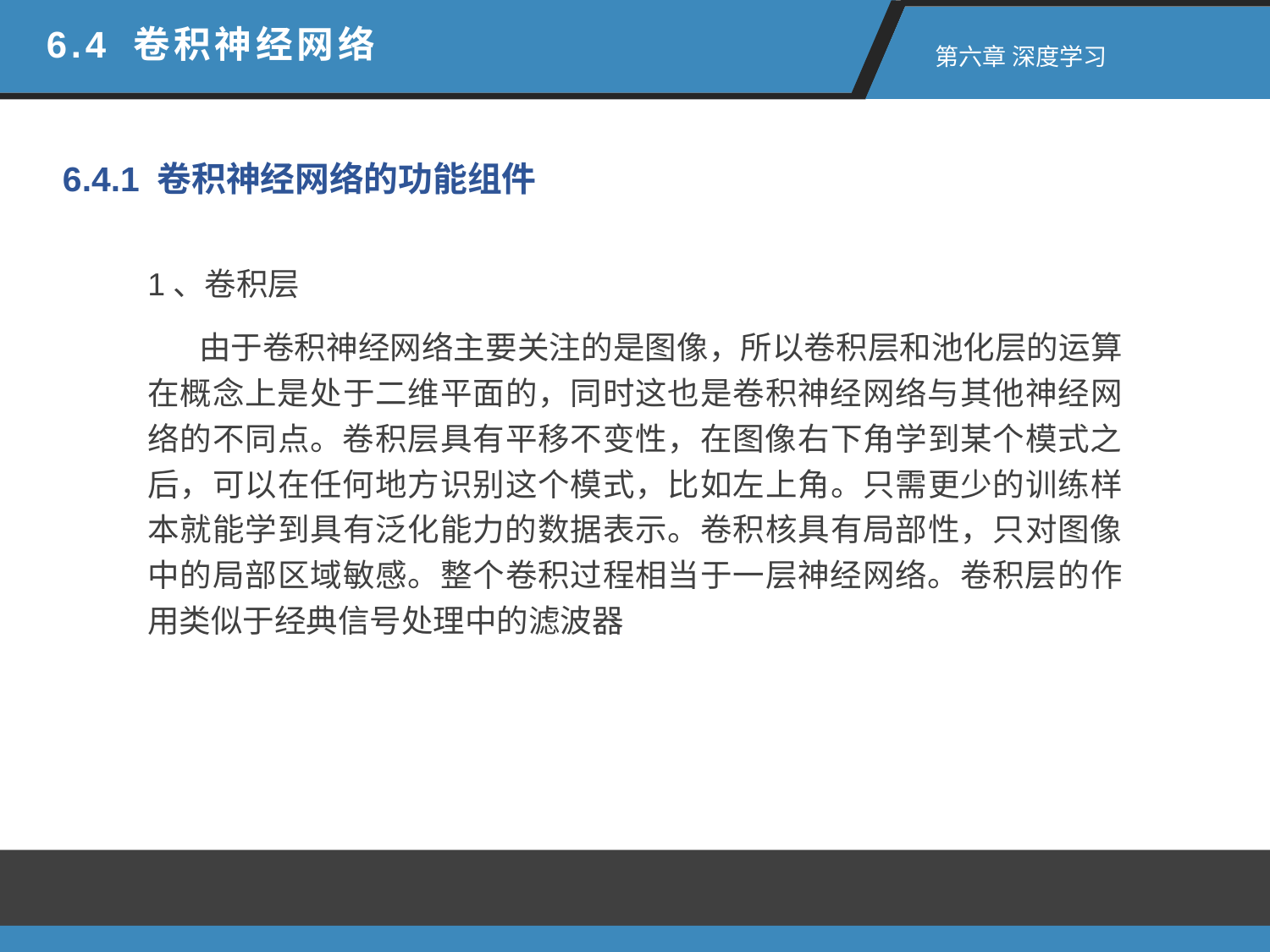

6.4 卷积神经网络
  第六章 深度学习
6.4.1 卷积神经网络的功能组件
1、卷积层
      由于卷积神经网络主要关注的是图像，所以卷积层和池化层的运算在概念上是处于二维平面的，同时这也是卷积神经网络与其他神经网络的不同点。卷积层具有平移不变性，在图像右下角学到某个模式之后，可以在任何地方识别这个模式，比如左上角。只需更少的训练样本就能学到具有泛化能力的数据表示。卷积核具有局部性，只对图像中的局部区域敏感。整个卷积过程相当于一层神经网络。卷积层的作用类似于经典信号处理中的滤波器